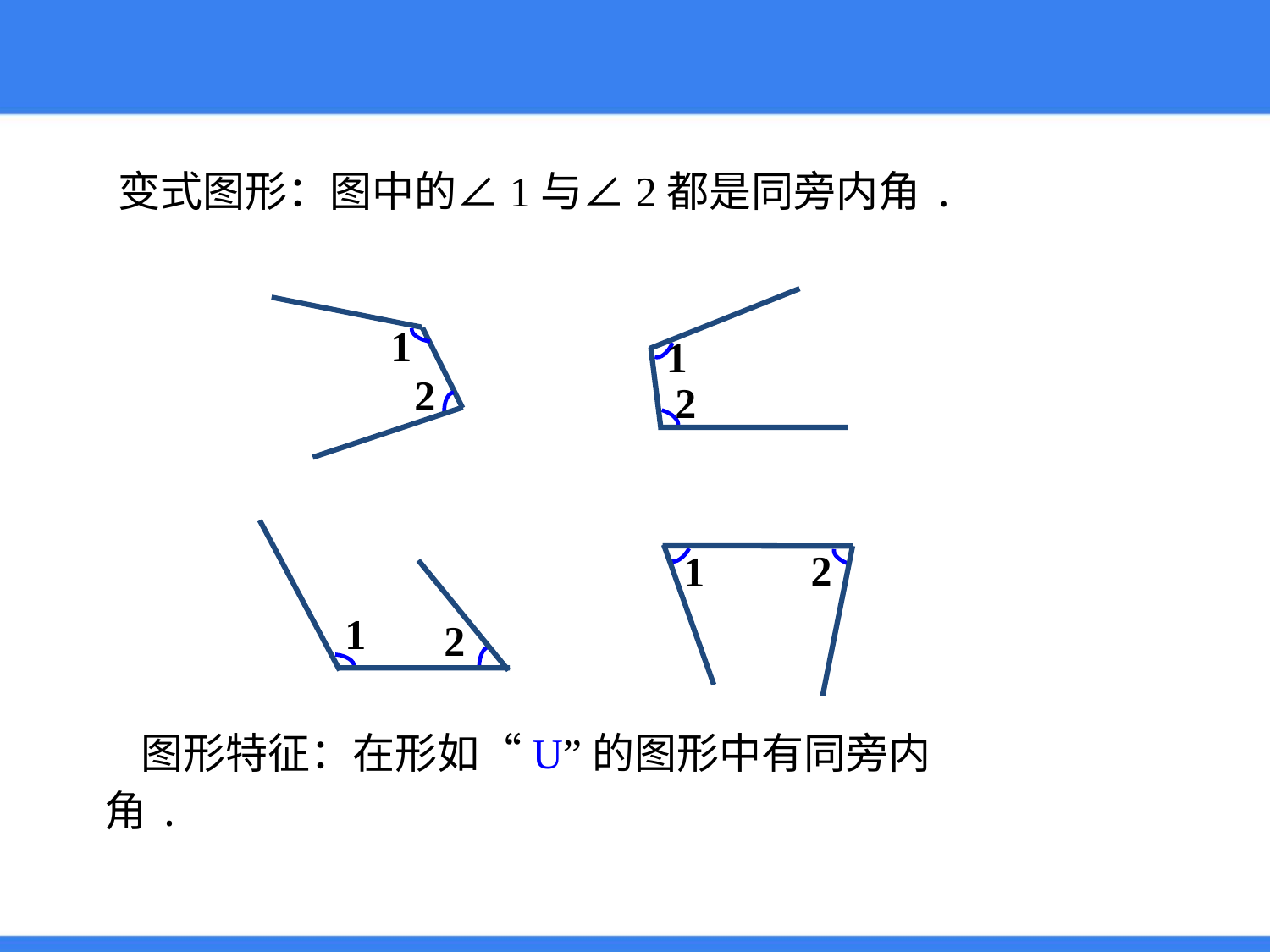

变式图形：图中的∠1与∠2都是同旁内角.

1
2

1
2

1
2

2
1

图形特征：在形如“U”的图形中有同旁内角.